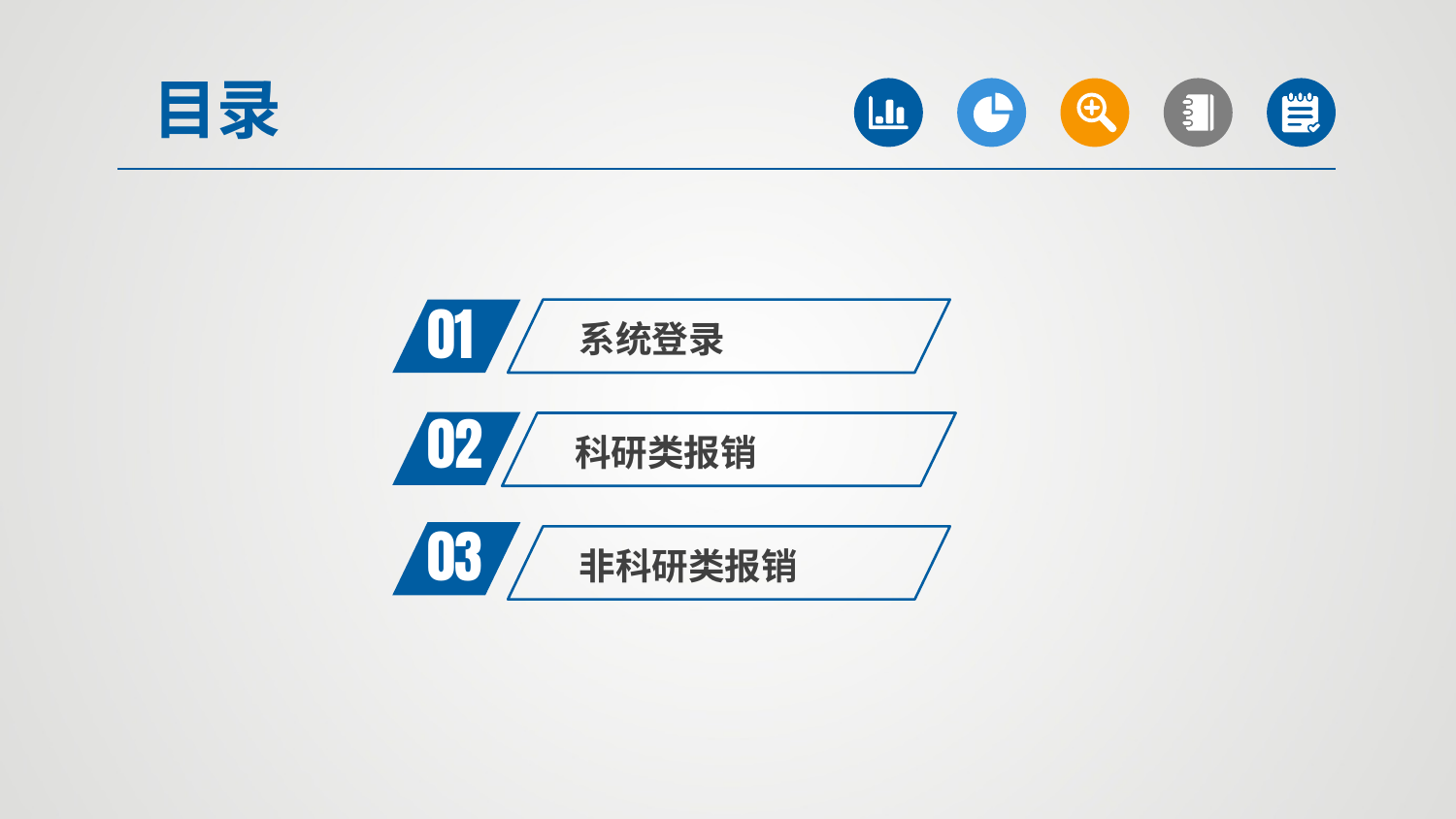

目录

01

系统登录
02

科研类报销
03

非科研类报销